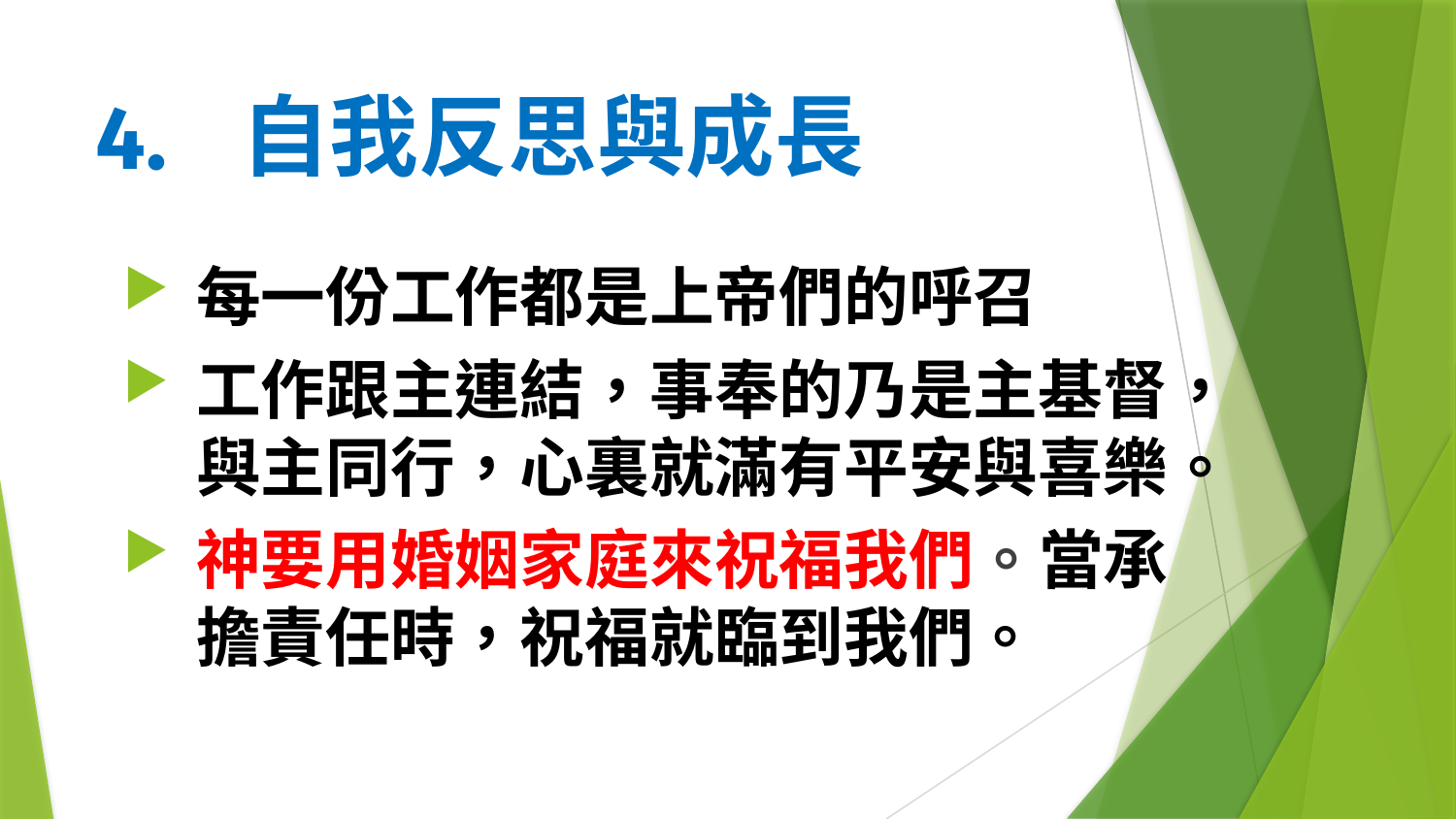

# 4.	自我反思與成長
每一份工作都是上帝們的呼召
工作跟主連結，事奉的乃是主基督，與主同行，心裏就滿有平安與喜樂。
神要用婚姻家庭來祝福我們。當承擔責任時，祝福就臨到我們。